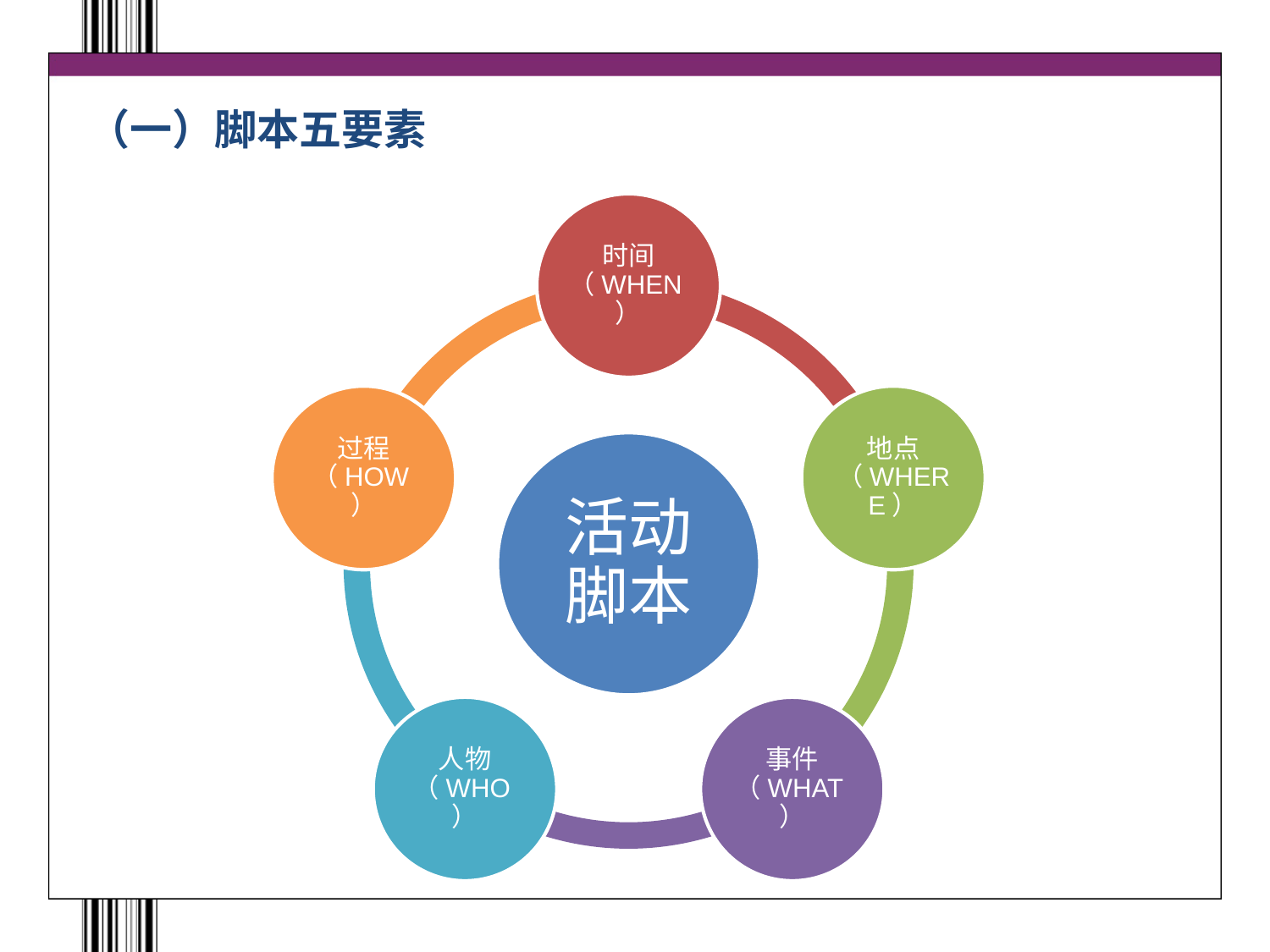

（一）脚本五要素
活动脚本
时间（WHEN）
地点（WHERE）
事件（WHAT）
人物（WHO）
过程（HOW）